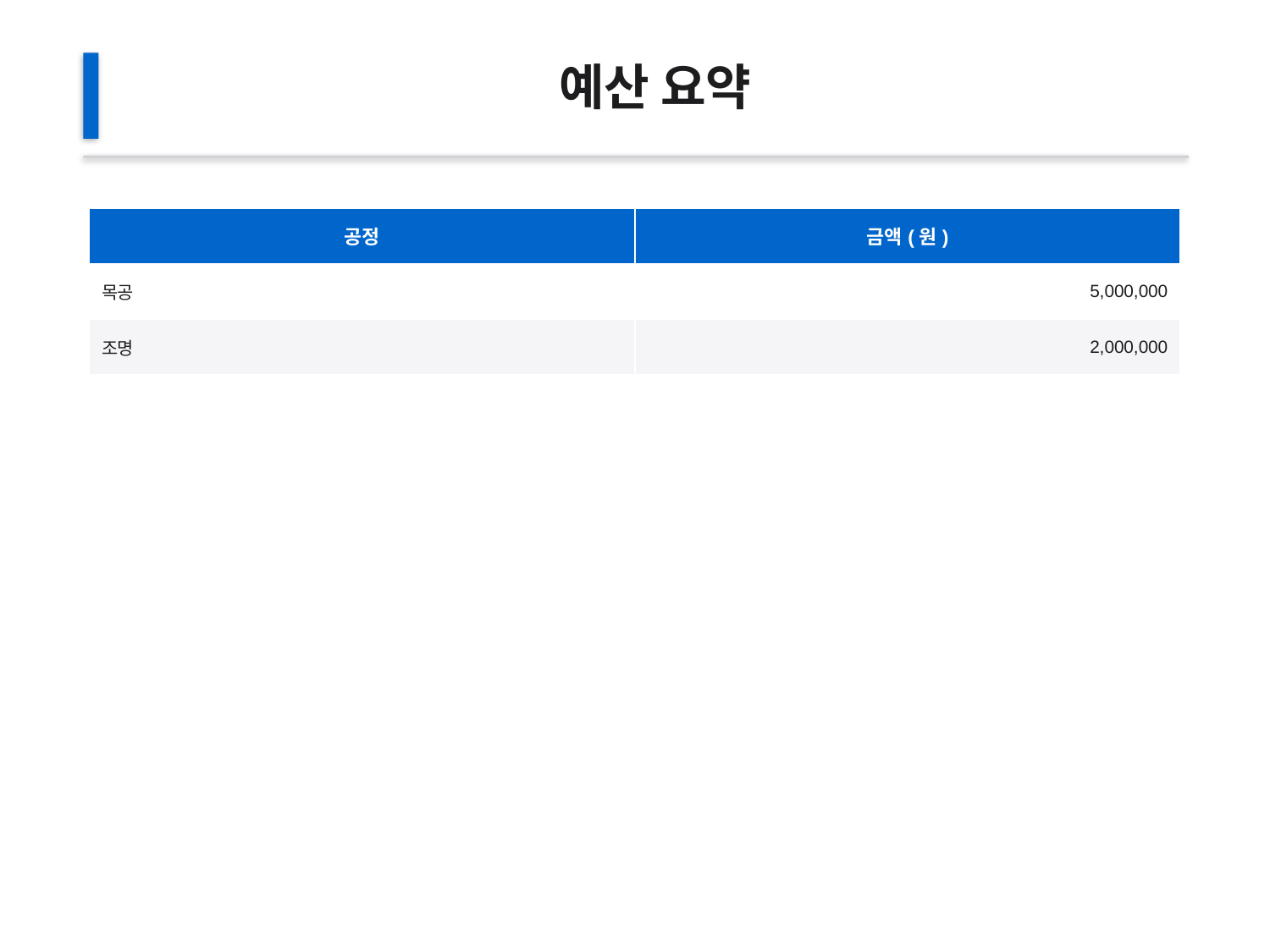

예산 요약

| 공정 | 금액(원) |
| --- | --- |
| 목공 | 5,000,000 |
| 조명 | 2,000,000 |